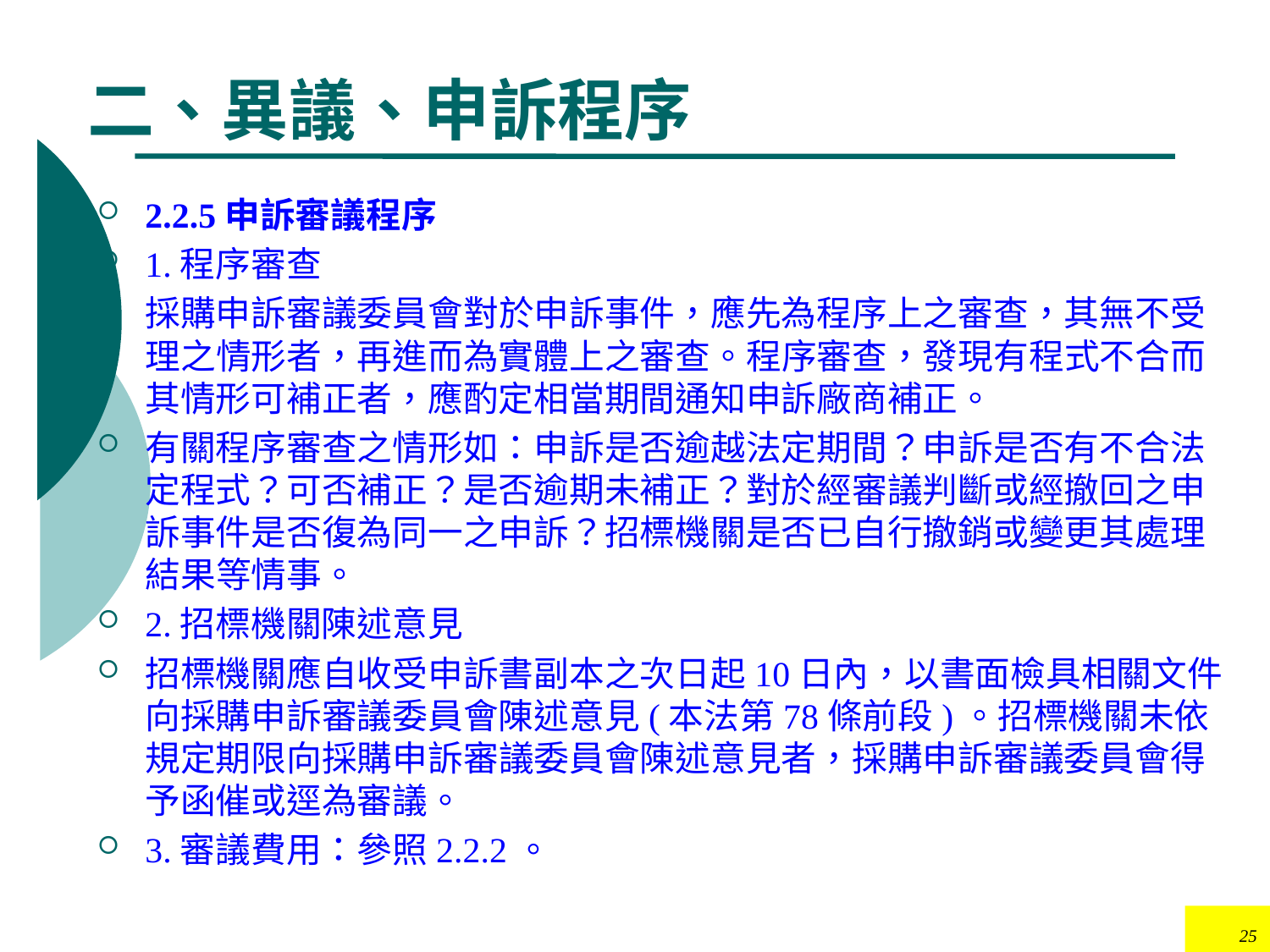

# 二、異議、申訴程序
2.2.5申訴審議程序
1.程序審查
採購申訴審議委員會對於申訴事件，應先為程序上之審查，其無不受理之情形者，再進而為實體上之審查。程序審查，發現有程式不合而其情形可補正者，應酌定相當期間通知申訴廠商補正。
有關程序審查之情形如：申訴是否逾越法定期間？申訴是否有不合法定程式？可否補正？是否逾期未補正？對於經審議判斷或經撤回之申訴事件是否復為同一之申訴？招標機關是否已自行撤銷或變更其處理結果等情事。
2.招標機關陳述意見
招標機關應自收受申訴書副本之次日起10日內，以書面檢具相關文件向採購申訴審議委員會陳述意見(本法第78條前段)。招標機關未依規定期限向採購申訴審議委員會陳述意見者，採購申訴審議委員會得予函催或逕為審議。
3.審議費用：參照2.2.2。
25